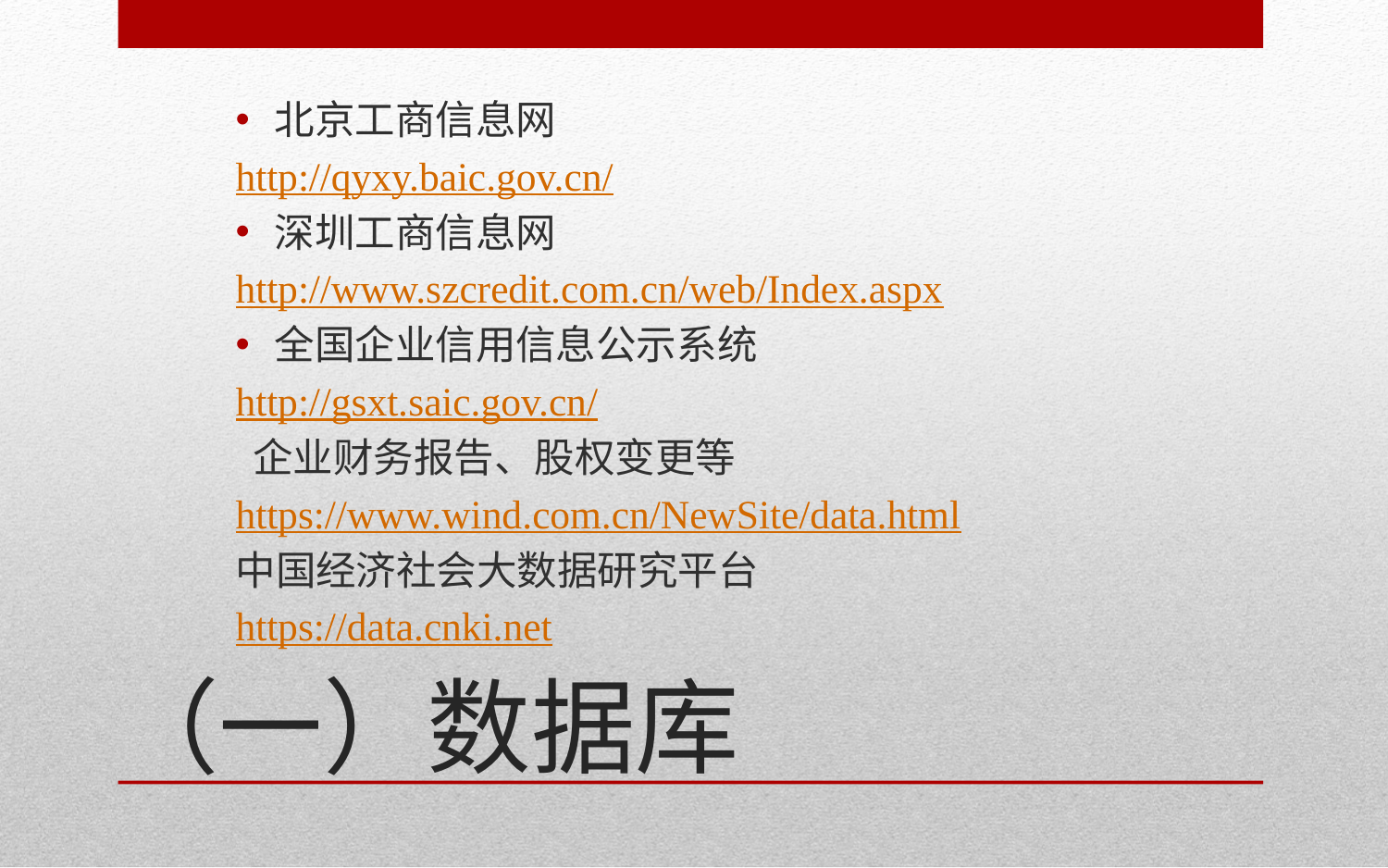

北京工商信息网
http://qyxy.baic.gov.cn/
深圳工商信息网
http://www.szcredit.com.cn/web/Index.aspx
全国企业信用信息公示系统
http://gsxt.saic.gov.cn/
 企业财务报告、股权变更等
https://www.wind.com.cn/NewSite/data.html
中国经济社会大数据研究平台
https://data.cnki.net

# （一）数据库